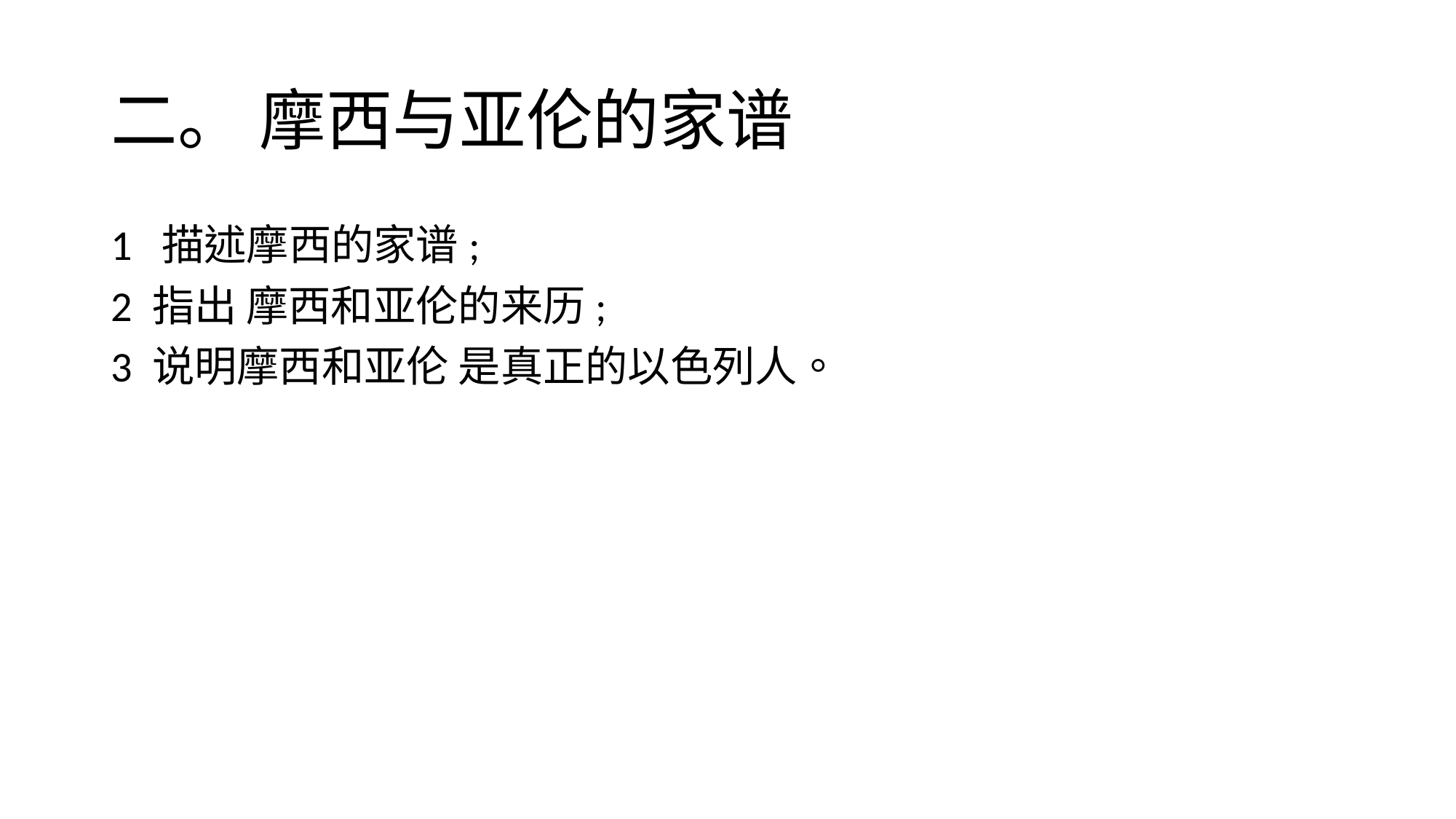

# 二。 摩西与亚伦的家谱
1  描述摩西的家谱;
2 指出 摩西和亚伦的来历;
3 说明摩西和亚伦 是真正的以色列人。